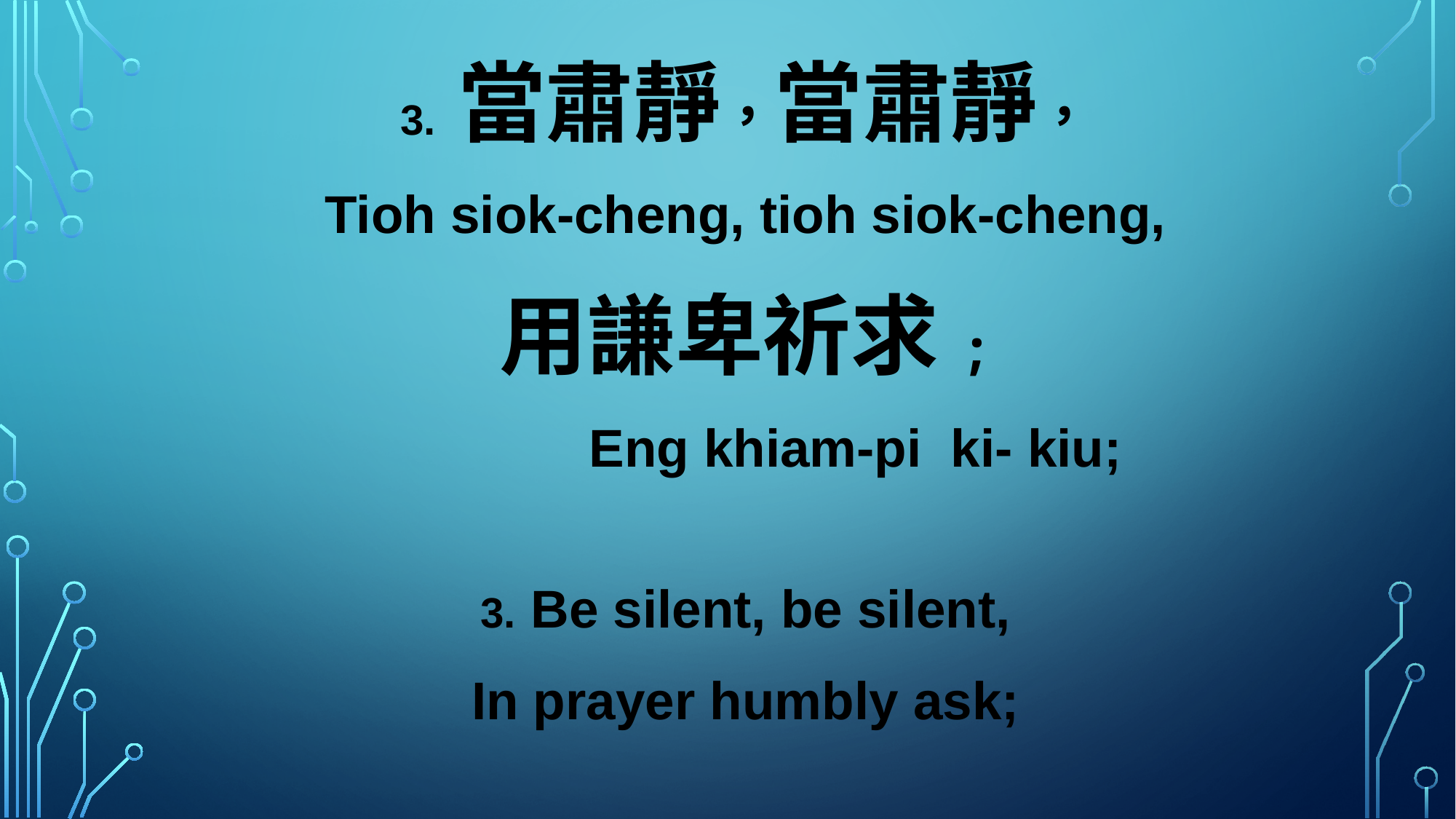

3. 當肅靜，當肅靜，
Tioh siok-cheng, tioh siok-cheng,
用謙卑祈求;
                              Eng khiam-pi  ki- kiu;

3. Be silent, be silent,
In prayer humbly ask;